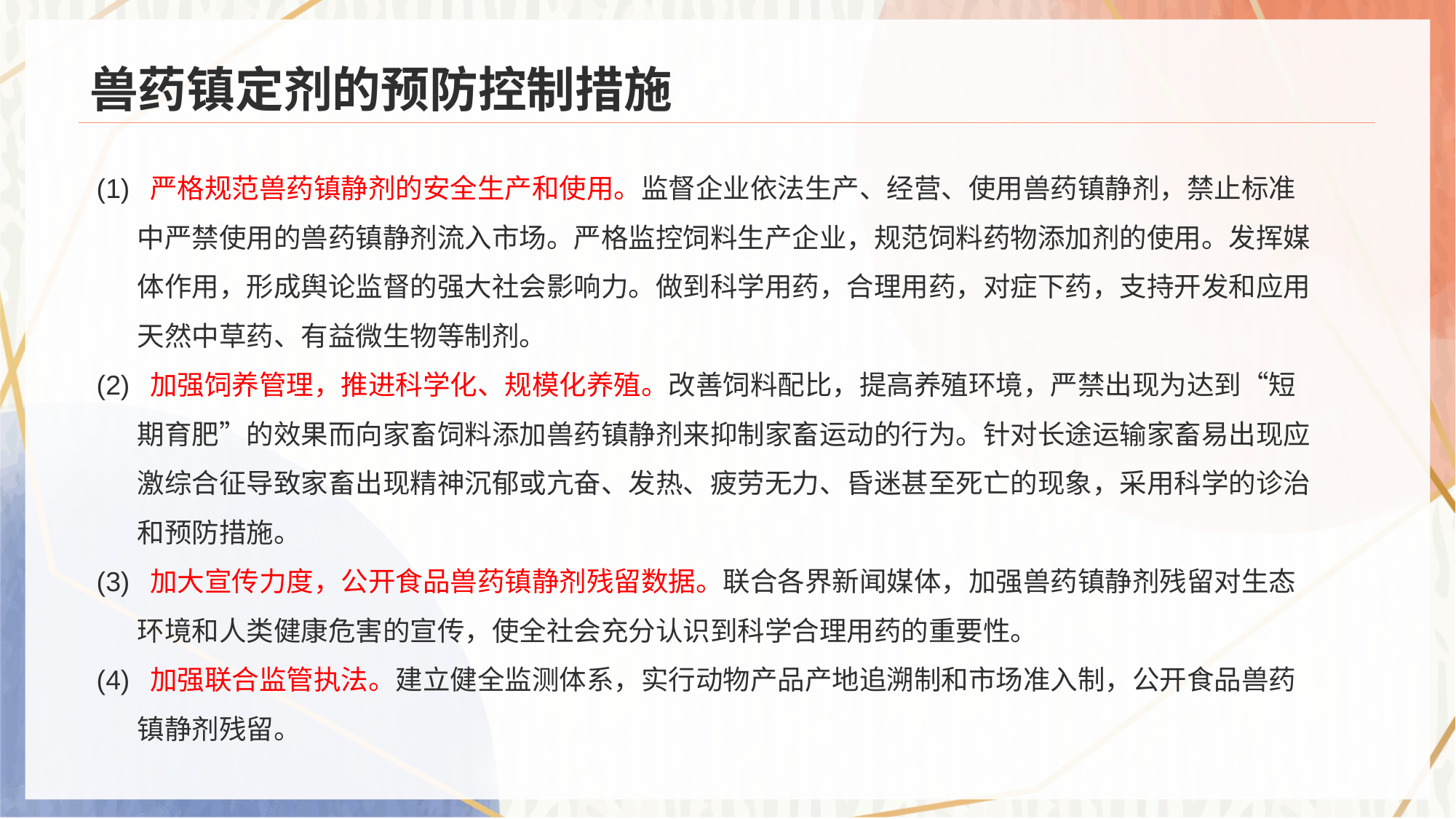

# 兽药镇定剂的预防控制措施
 严格规范兽药镇静剂的安全生产和使用。监督企业依法生产、经营、使用兽药镇静剂，禁止标准中严禁使用的兽药镇静剂流入市场。严格监控饲料生产企业，规范饲料药物添加剂的使用。发挥媒体作用，形成舆论监督的强大社会影响力。做到科学用药，合理用药，对症下药，支持开发和应用天然中草药、有益微生物等制剂。
 加强饲养管理，推进科学化、规模化养殖。改善饲料配比，提高养殖环境，严禁出现为达到“短期育肥”的效果而向家畜饲料添加兽药镇静剂来抑制家畜运动的行为。针对长途运输家畜易出现应激综合征导致家畜出现精神沉郁或亢奋、发热、疲劳无力、昏迷甚至死亡的现象，采用科学的诊治和预防措施。
 加大宣传力度，公开食品兽药镇静剂残留数据。联合各界新闻媒体，加强兽药镇静剂残留对生态环境和人类健康危害的宣传，使全社会充分认识到科学合理用药的重要性。
 加强联合监管执法。建立健全监测体系，实行动物产品产地追溯制和市场准入制，公开食品兽药镇静剂残留。